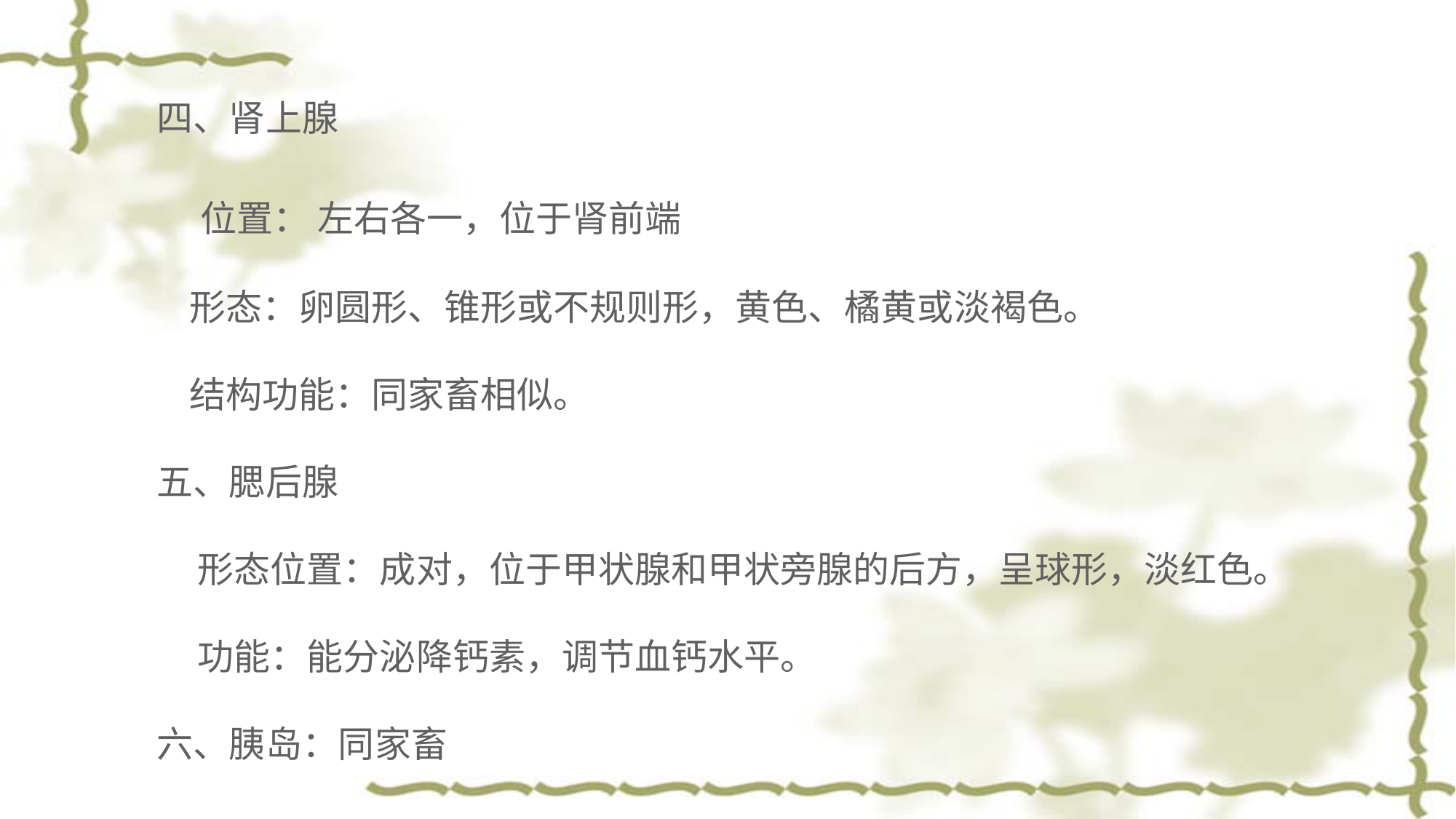

四、肾上腺

    位置： 左右各一，位于肾前端

   形态：卵圆形、锥形或不规则形，黄色、橘黄或淡褐色。

   结构功能：同家畜相似。

五、腮后腺

    形态位置：成对，位于甲状腺和甲状旁腺的后方，呈球形，淡红色。

    功能：能分泌降钙素，调节血钙水平。

六、胰岛：同家畜